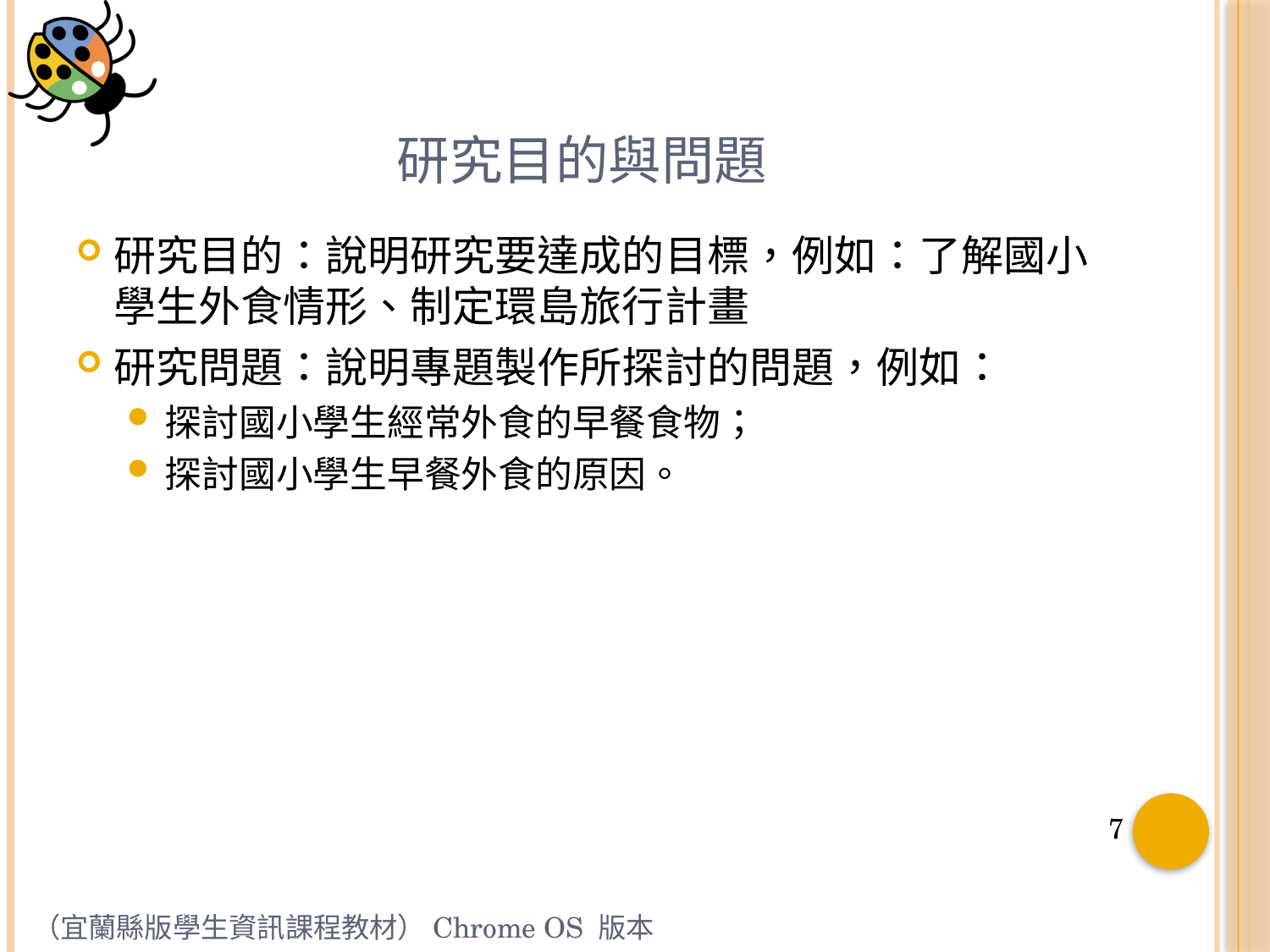

# 研究目的與問題
研究目的：說明研究要達成的目標，例如：了解國小學生外食情形、制定環島旅行計畫
研究問題：說明專題製作所探討的問題，例如：
探討國小學生經常外食的早餐食物；
探討國小學生早餐外食的原因。
（宜蘭縣版學生資訊課程教材）Chrome OS 版本